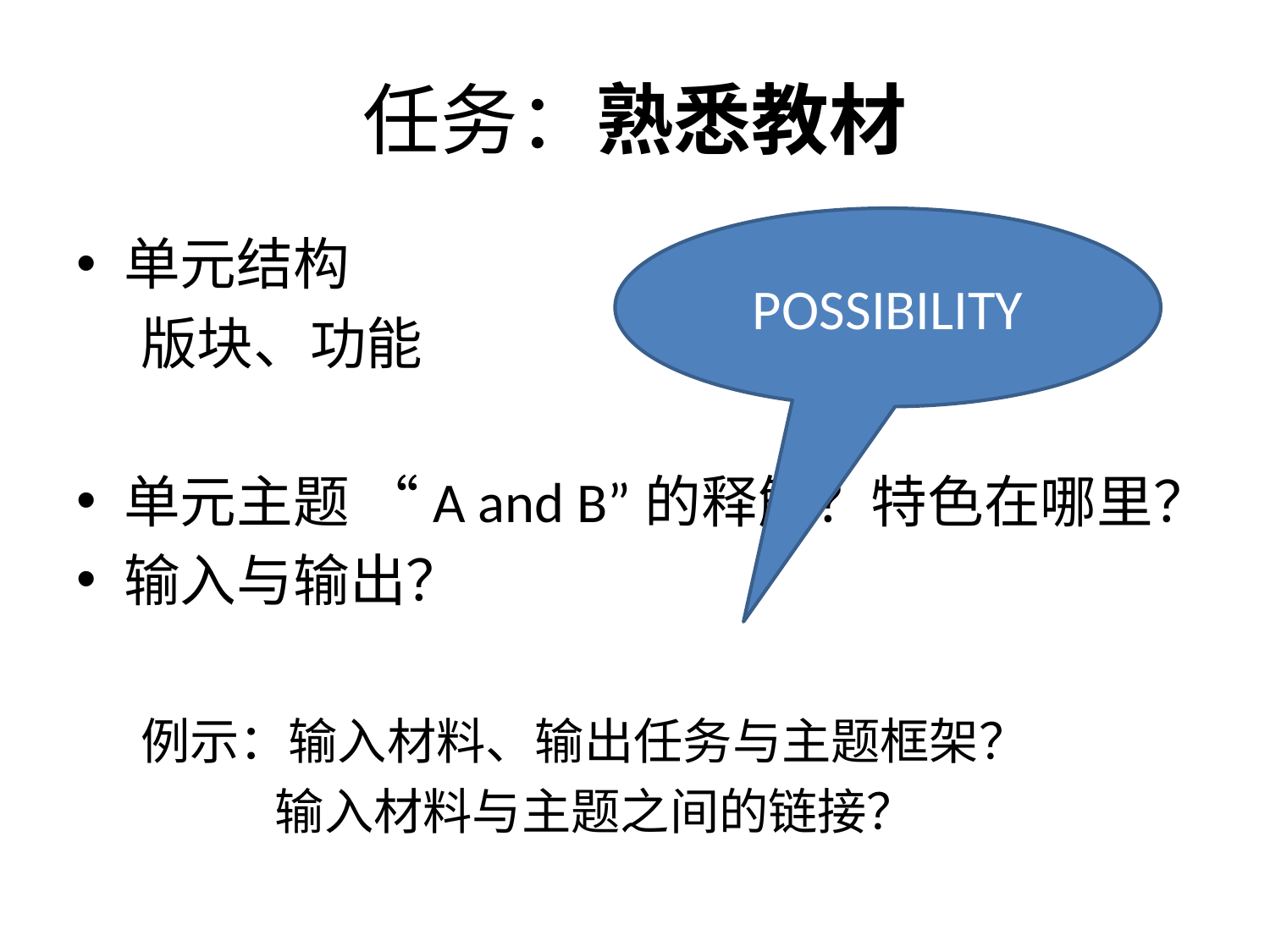

# 任务：熟悉教材
POSSIBILITY
单元结构
    版块、功能

单元主题 “A and B”的释解？特色在哪里？
输入与输出？

    例示：输入材料、输出任务与主题框架？
                 输入材料与主题之间的链接？